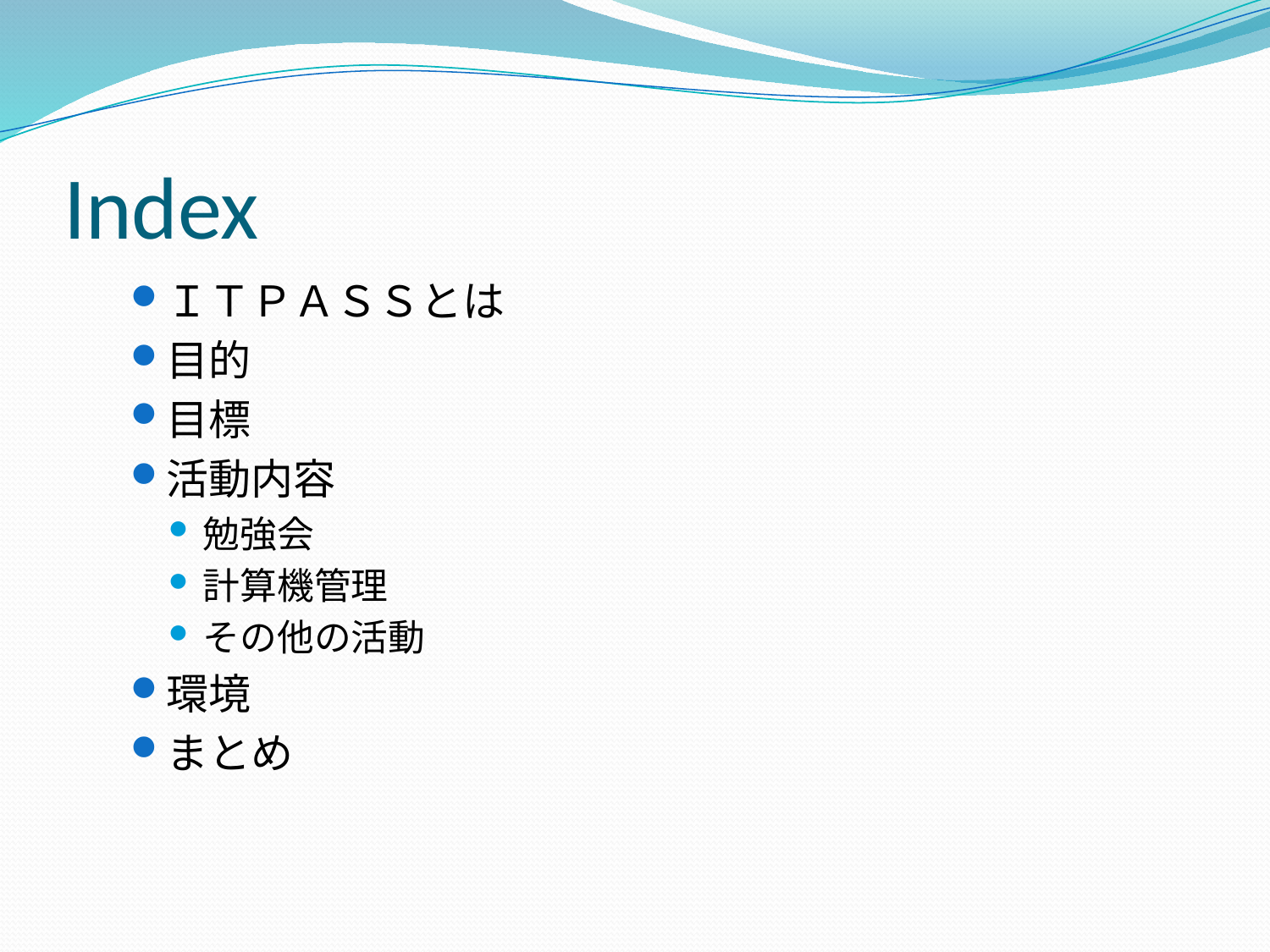

# Index
ＩＴＰＡＳＳとは
目的
目標
活動内容
勉強会
計算機管理
その他の活動
環境
まとめ